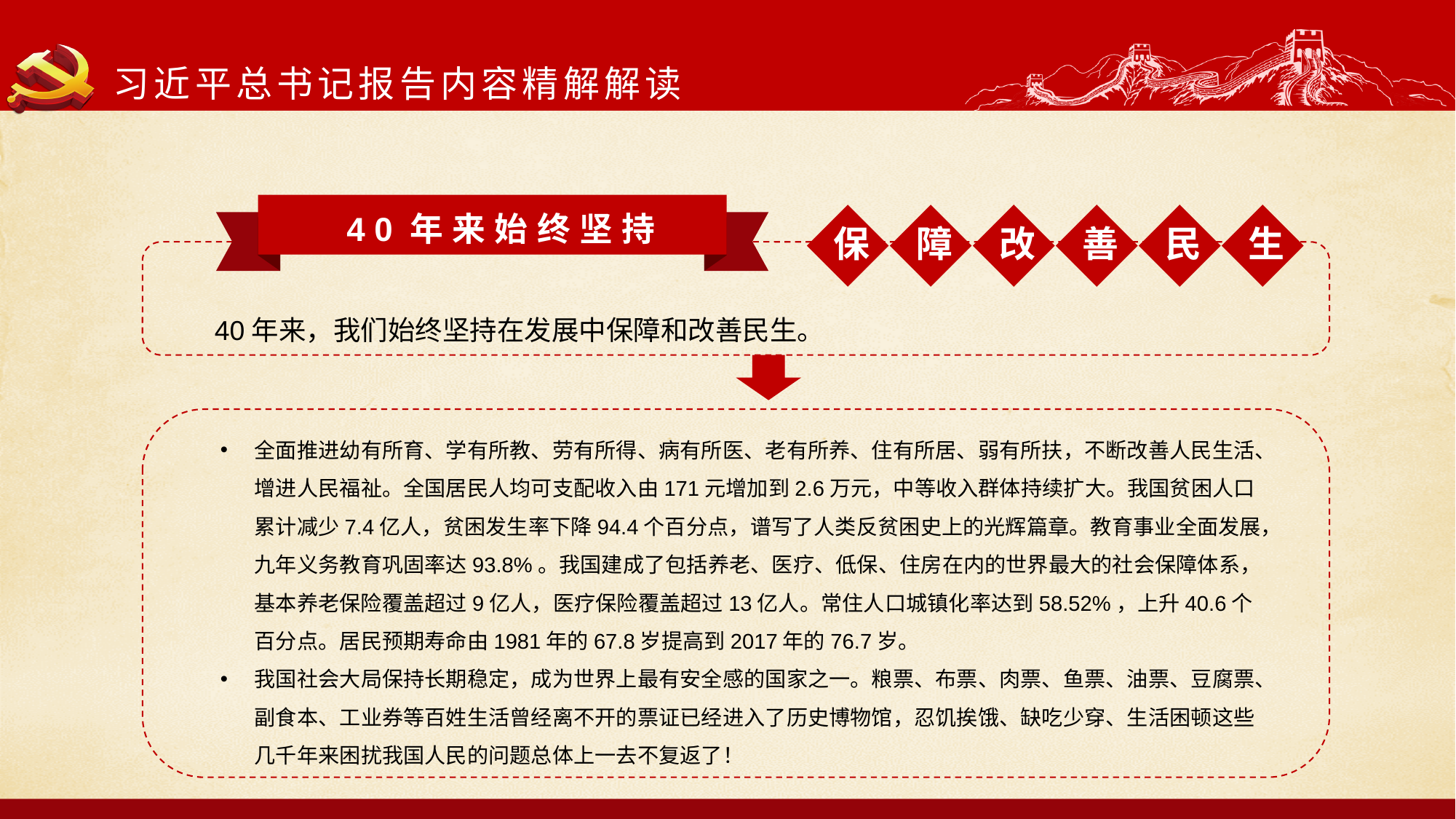

习近平总书记报告内容精解解读

40年来始终坚持

保

障

改

善

民

生

40年来，我们始终坚持在发展中保障和改善民生。

全面推进幼有所育、学有所教、劳有所得、病有所医、老有所养、住有所居、弱有所扶，不断改善人民生活、增进人民福祉。全国居民人均可支配收入由171元增加到2.6万元，中等收入群体持续扩大。我国贫困人口累计减少7.4亿人，贫困发生率下降94.4个百分点，谱写了人类反贫困史上的光辉篇章。教育事业全面发展，九年义务教育巩固率达93.8%。我国建成了包括养老、医疗、低保、住房在内的世界最大的社会保障体系，基本养老保险覆盖超过9亿人，医疗保险覆盖超过13亿人。常住人口城镇化率达到58.52%，上升40.6个百分点。居民预期寿命由1981年的67.8岁提高到2017年的76.7岁。
我国社会大局保持长期稳定，成为世界上最有安全感的国家之一。粮票、布票、肉票、鱼票、油票、豆腐票、副食本、工业券等百姓生活曾经离不开的票证已经进入了历史博物馆，忍饥挨饿、缺吃少穿、生活困顿这些几千年来困扰我国人民的问题总体上一去不复返了！